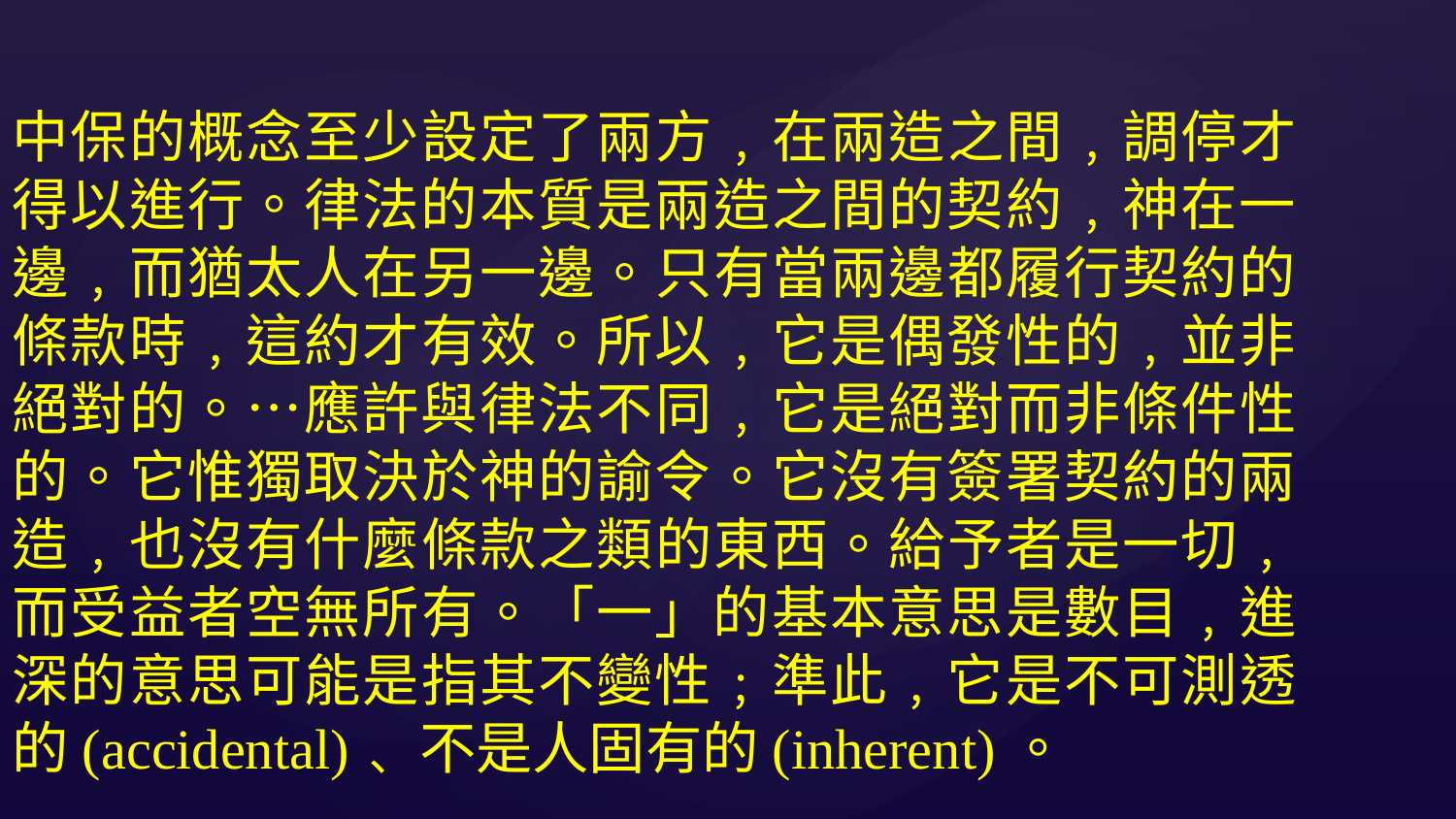

中保的概念至少設定了兩方﹐在兩造之間﹐調停才得以進行。律法的本質是兩造之間的契約﹐神在一邊﹐而猶太人在另一邊。只有當兩邊都履行契約的條款時﹐這約才有效。所以﹐它是偶發性的﹐並非絕對的。…應許與律法不同﹐它是絕對而非條件性的。它惟獨取決於神的諭令。它沒有簽署契約的兩造﹐也沒有什麼條款之類的東西。給予者是一切﹐而受益者空無所有。「一」的基本意思是數目﹐進深的意思可能是指其不變性﹔準此﹐它是不可測透的(accidental)﹑不是人固有的(inherent)。